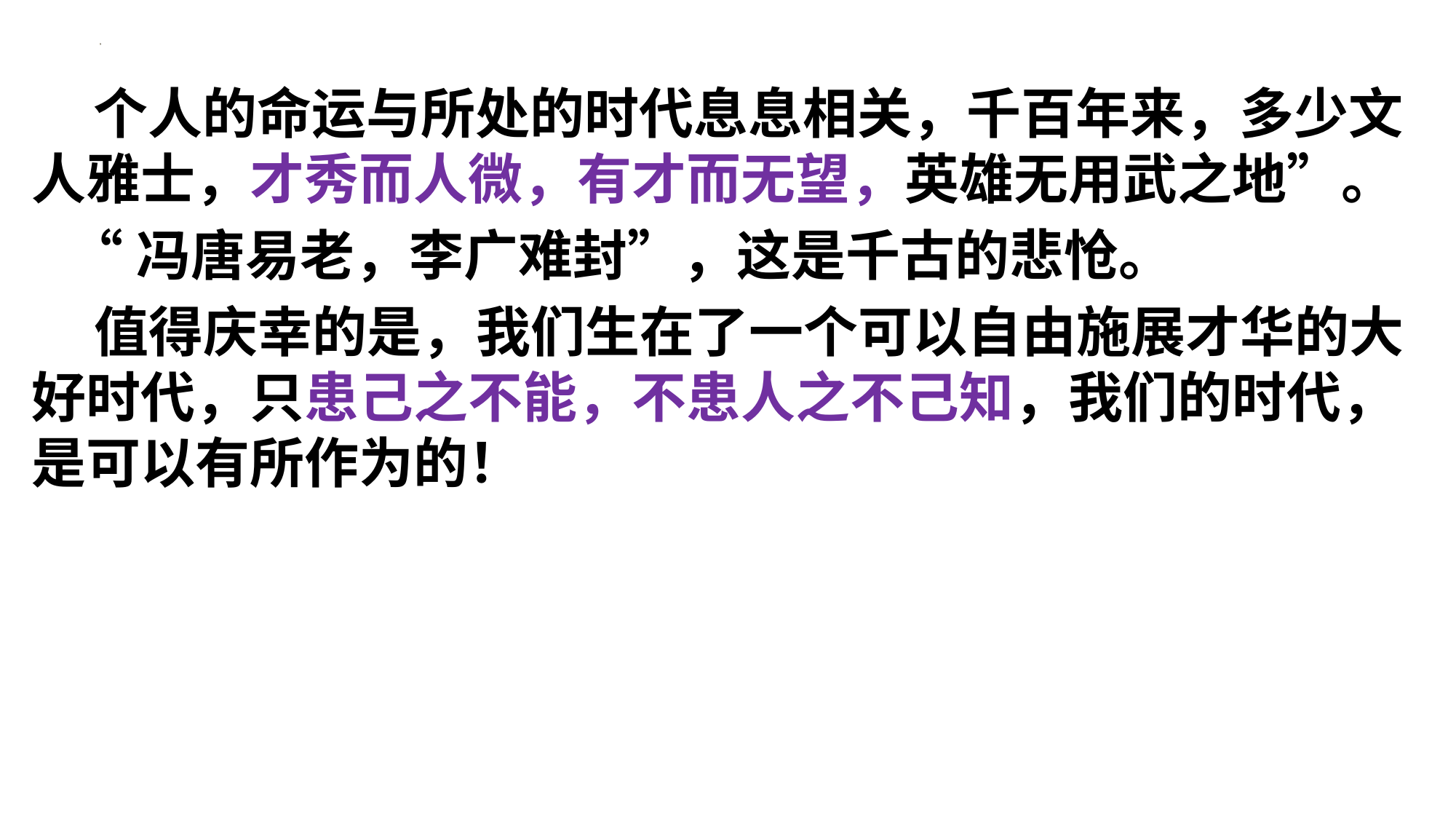

个人的命运与所处的时代息息相关，千百年来，多少文人雅士，才秀而人微，有才而无望，英雄无用武之地”。
   “冯唐易老，李广难封”，这是千古的悲怆。
    值得庆幸的是，我们生在了一个可以自由施展才华的大好时代，只患己之不能，不患人之不己知，我们的时代，是可以有所作为的！